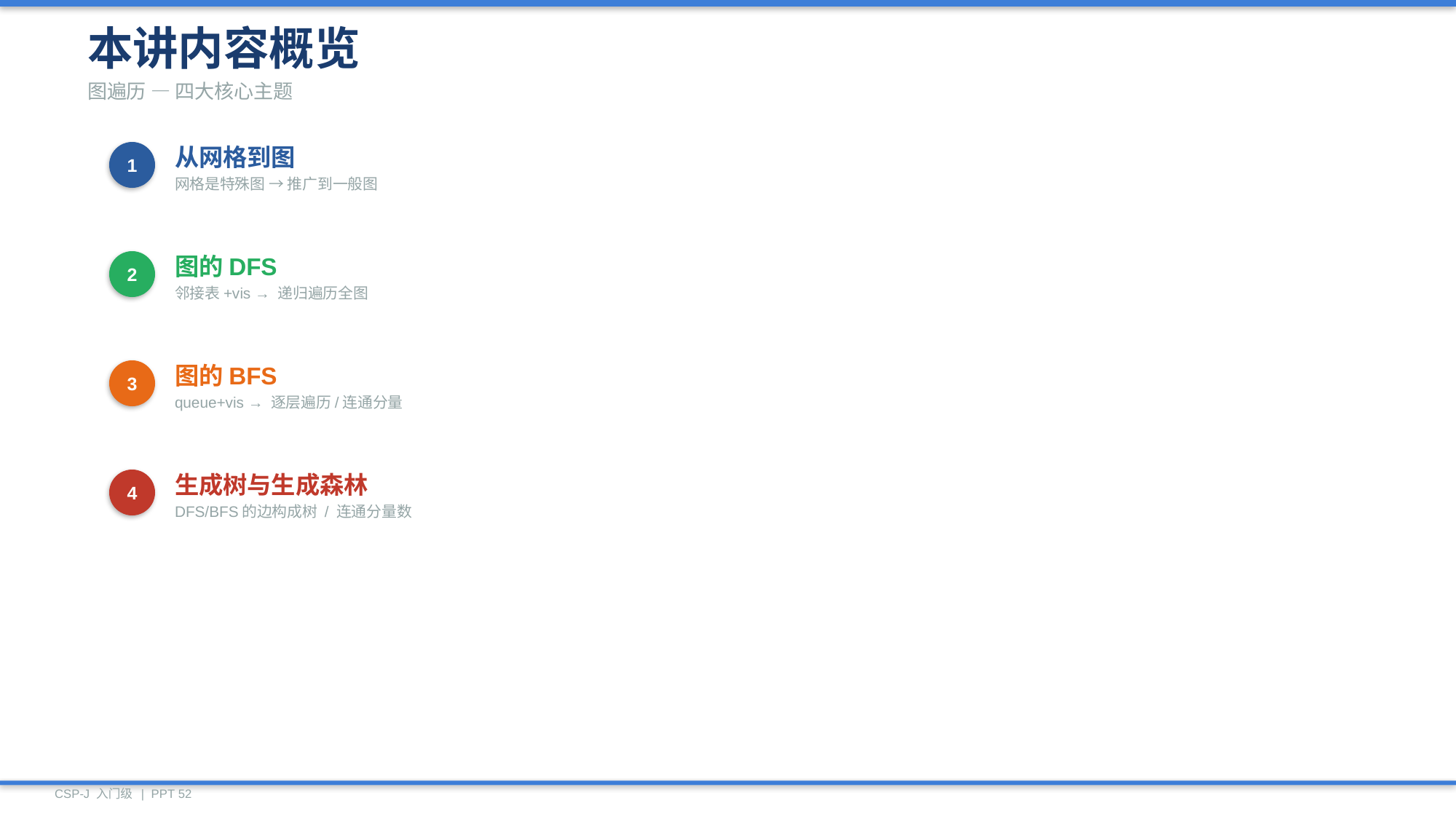

本讲内容概览
图遍历 — 四大核心主题
1
从网格到图
网格是特殊图 → 推广到一般图
2
图的DFS
邻接表+vis → 递归遍历全图
3
图的BFS
queue+vis → 逐层遍历/连通分量
4
生成树与生成森林
DFS/BFS的边构成树 / 连通分量数

CSP-J 入门级  |  PPT 52